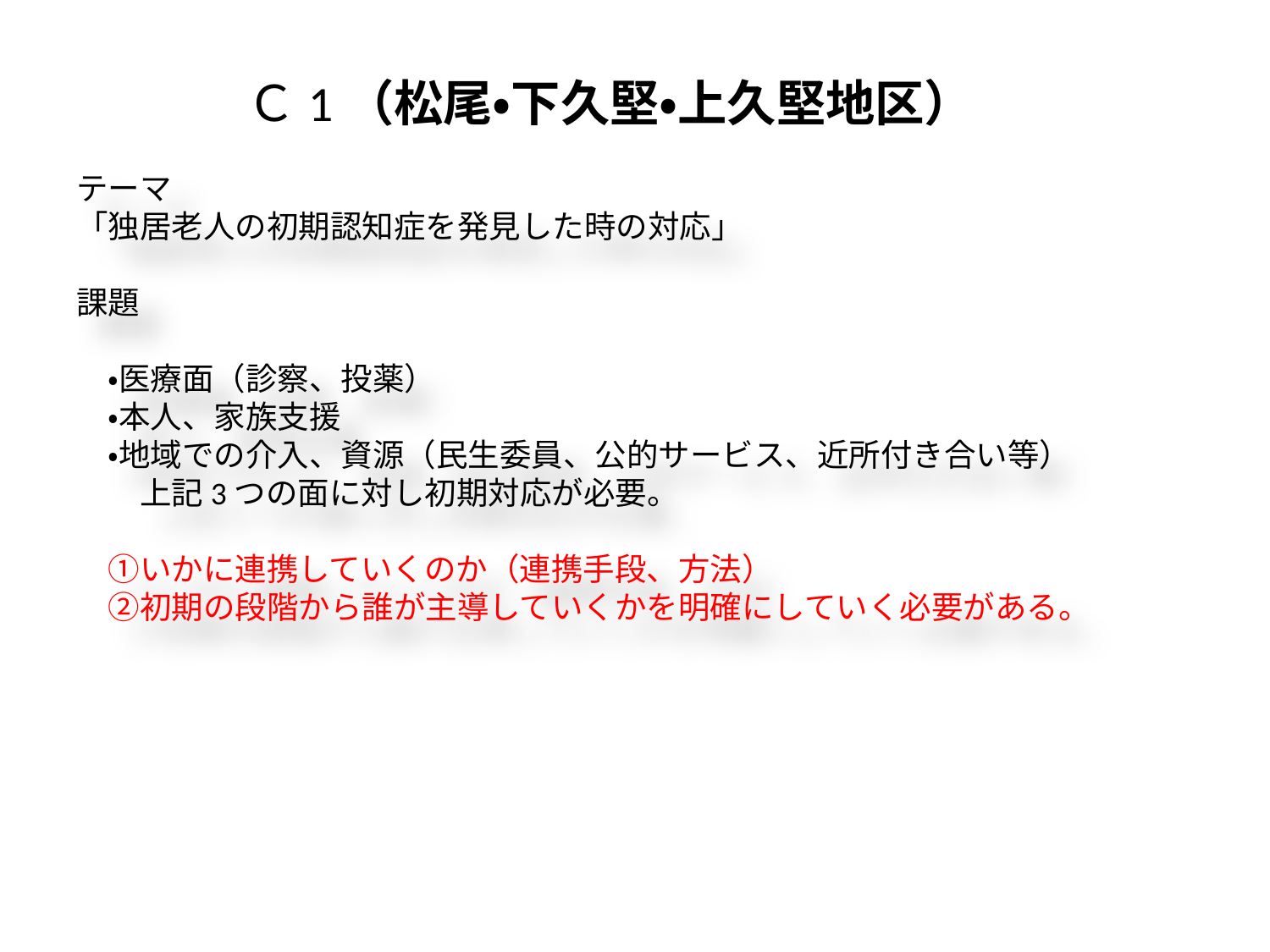

Ｃ1（松尾・下久堅・上久堅地区）
テーマ
「独居老人の初期認知症を発見した時の対応」

課題

　・医療面（診察、投薬）
　・本人、家族支援
　・地域での介入、資源（民生委員、公的サービス、近所付き合い等）
　　上記3つの面に対し初期対応が必要。

　①いかに連携していくのか（連携手段、方法）
　②初期の段階から誰が主導していくかを明確にしていく必要がある。